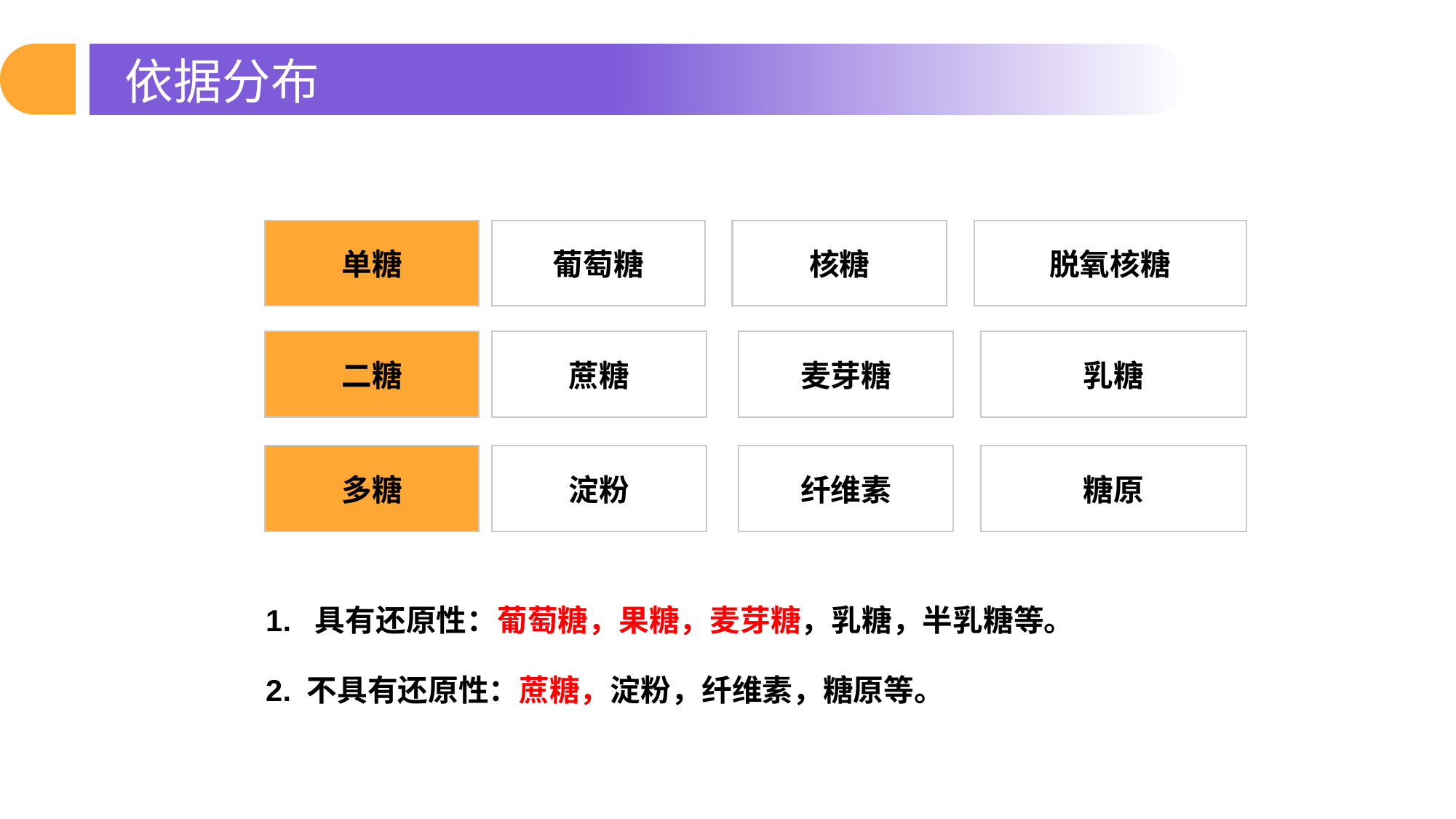

依据分布
单糖
葡萄糖
核糖
脱氧核糖
乳糖
二糖
蔗糖
麦芽糖
多糖
淀粉
纤维素
糖原
1.  具有还原性：葡萄糖，果糖，麦芽糖，乳糖，半乳糖等。
2. 不具有还原性：蔗糖，淀粉，纤维素，糖原等。